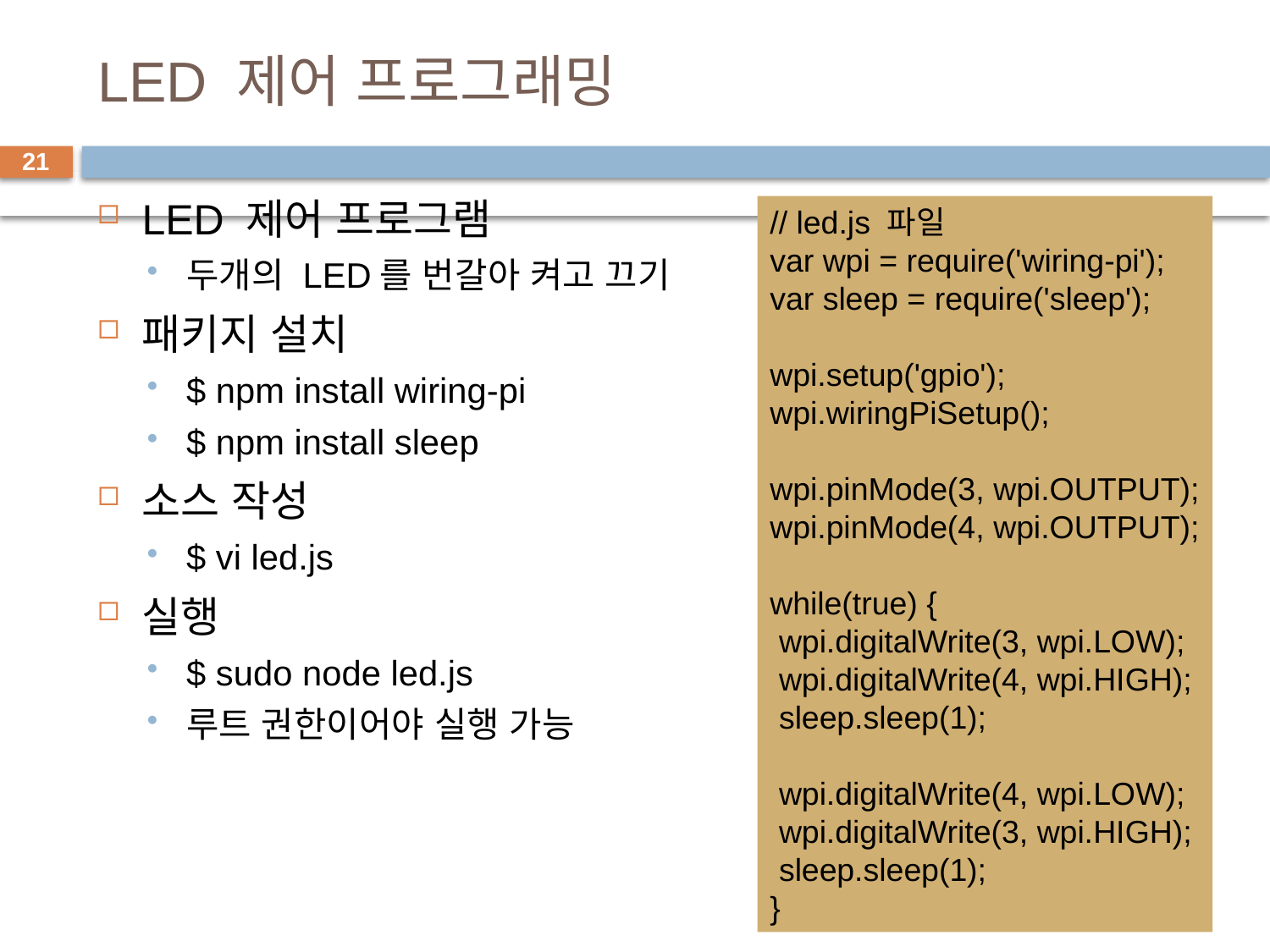

# LED 제어 프로그래밍
21
LED 제어 프로그램
두개의 LED를 번갈아 켜고 끄기
패키지 설치
$ npm install wiring-pi
$ npm install sleep
소스 작성
$ vi led.js
실행
$ sudo node led.js
루트 권한이어야 실행 가능
// led.js 파일
var wpi = require('wiring-pi');
var sleep = require('sleep');
wpi.setup('gpio');
wpi.wiringPiSetup();

wpi.pinMode(3, wpi.OUTPUT);
wpi.pinMode(4, wpi.OUTPUT);

while(true) {
 wpi.digitalWrite(3, wpi.LOW);
 wpi.digitalWrite(4, wpi.HIGH);
 sleep.sleep(1);

 wpi.digitalWrite(4, wpi.LOW);
 wpi.digitalWrite(3, wpi.HIGH);
 sleep.sleep(1);
}